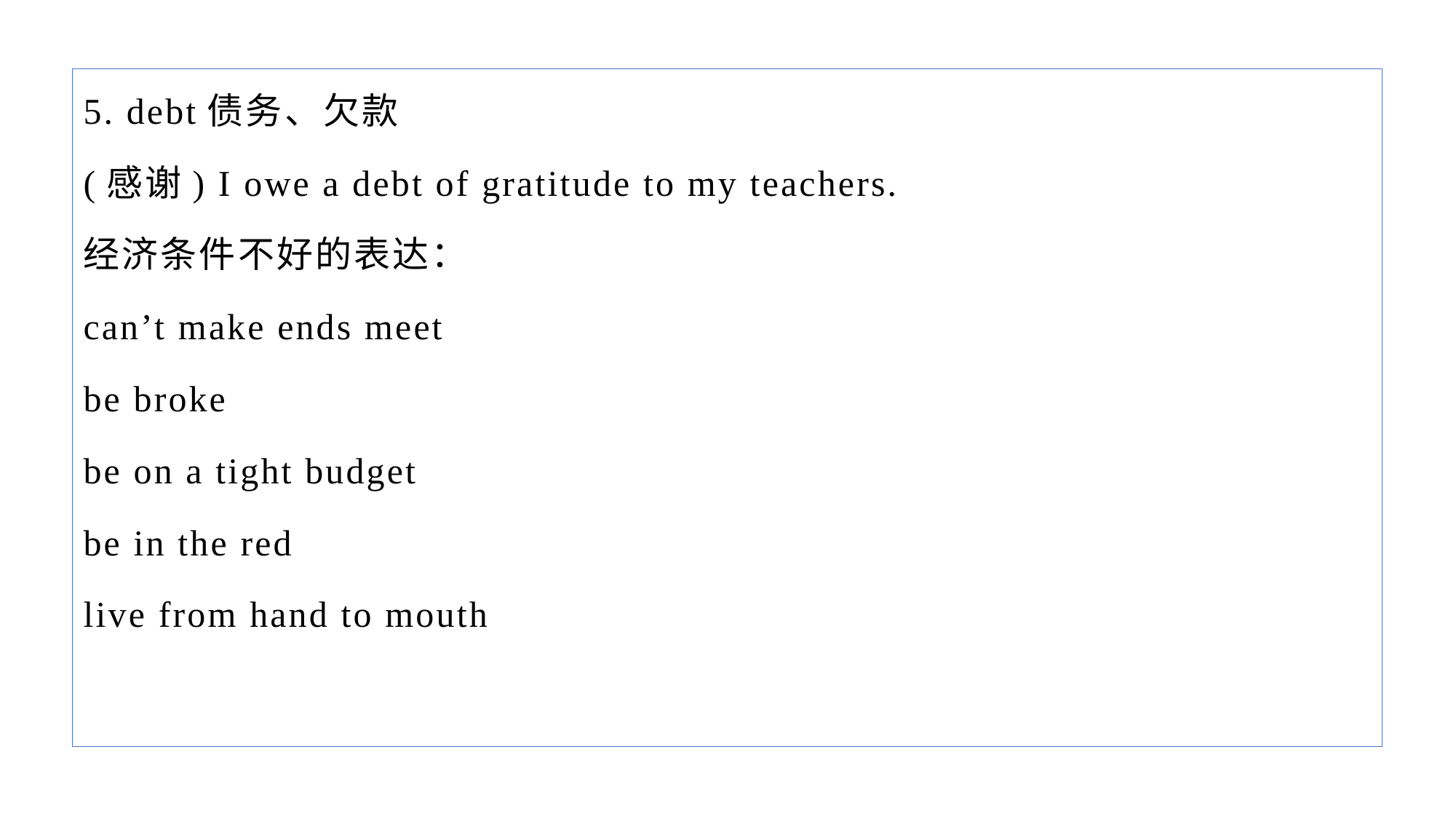

5. debt债务、欠款
(感谢) I owe a debt of gratitude to my teachers.
经济条件不好的表达：
can’t make ends meet
be broke
be on a tight budget
be in the red
live from hand to mouth